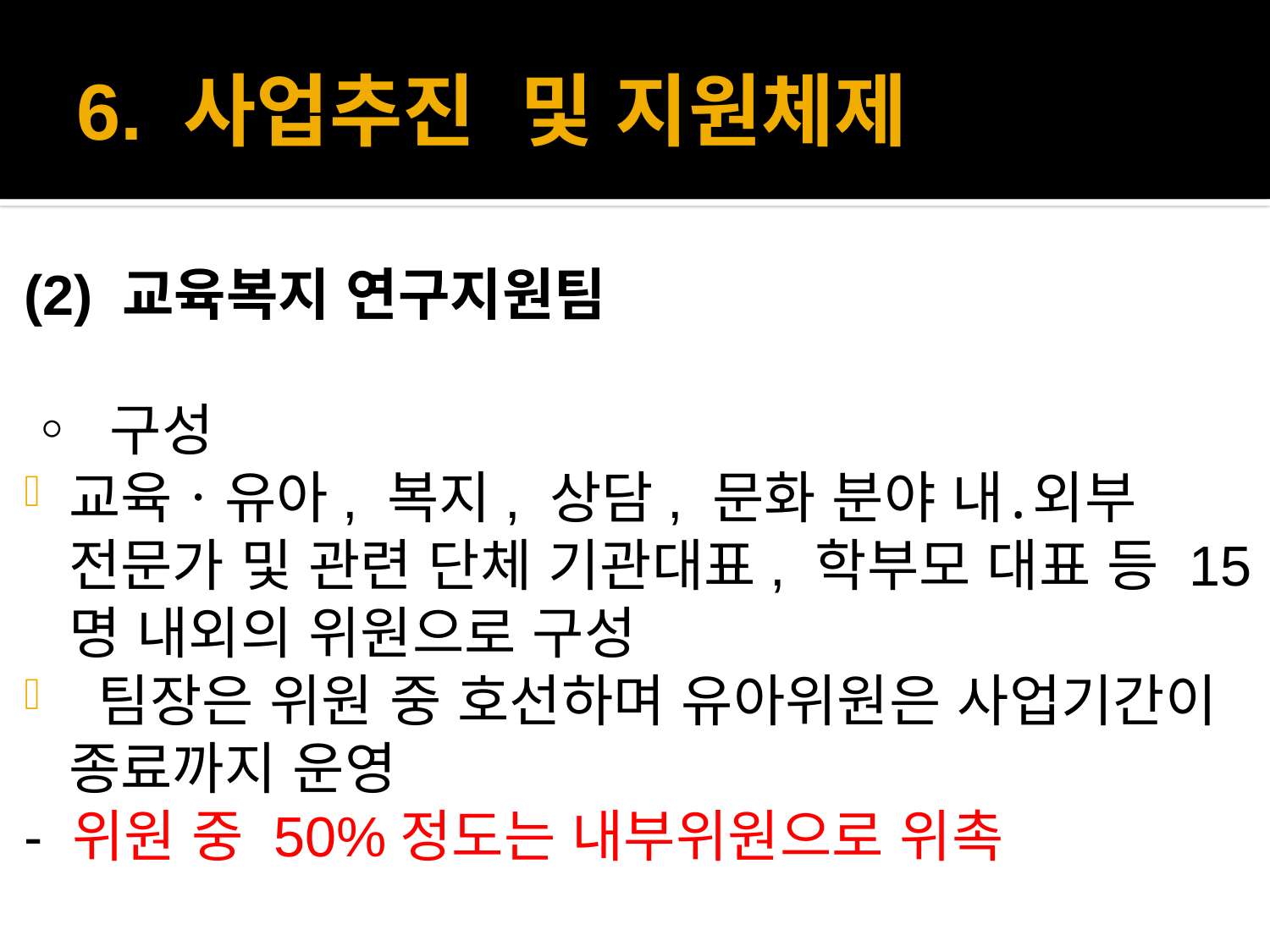

# 6. 사업추진  및 지원체제
(2) 교육복지 연구지원팀

◦ 구성
교육ㆍ유아, 복지, 상담, 문화 분야 내․외부 전문가 및 관련 단체 기관대표, 학부모 대표 등 15명 내외의 위원으로 구성
 팀장은 위원 중 호선하며 유아위원은 사업기간이 종료까지 운영
- 위원 중 50%정도는 내부위원으로 위촉